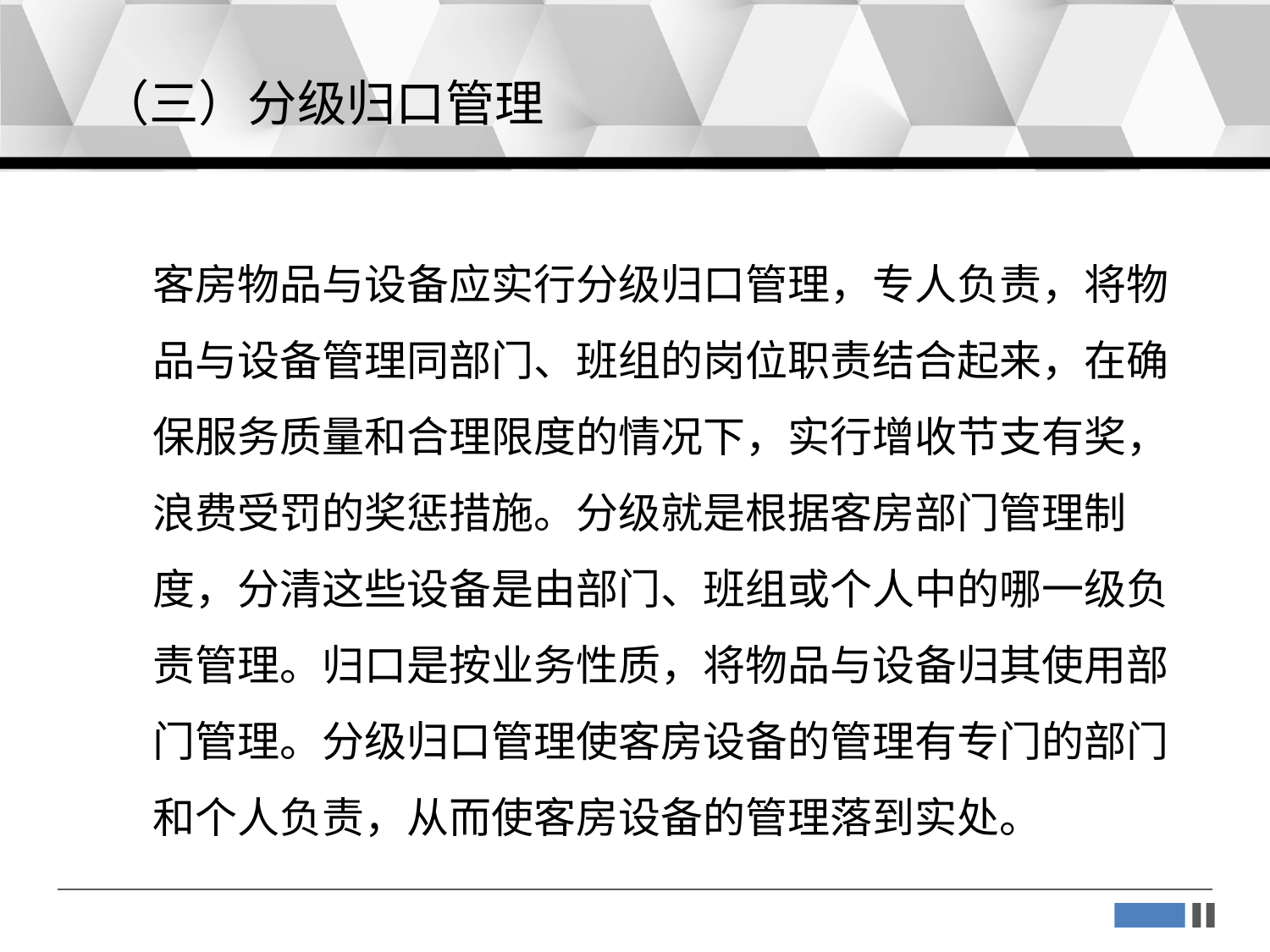

（三）分级归口管理
客房物品与设备应实行分级归口管理，专人负责，将物品与设备管理同部门、班组的岗位职责结合起来，在确保服务质量和合理限度的情况下，实行增收节支有奖，浪费受罚的奖惩措施。分级就是根据客房部门管理制度，分清这些设备是由部门、班组或个人中的哪一级负责管理。归口是按业务性质，将物品与设备归其使用部门管理。分级归口管理使客房设备的管理有专门的部门和个人负责，从而使客房设备的管理落到实处。